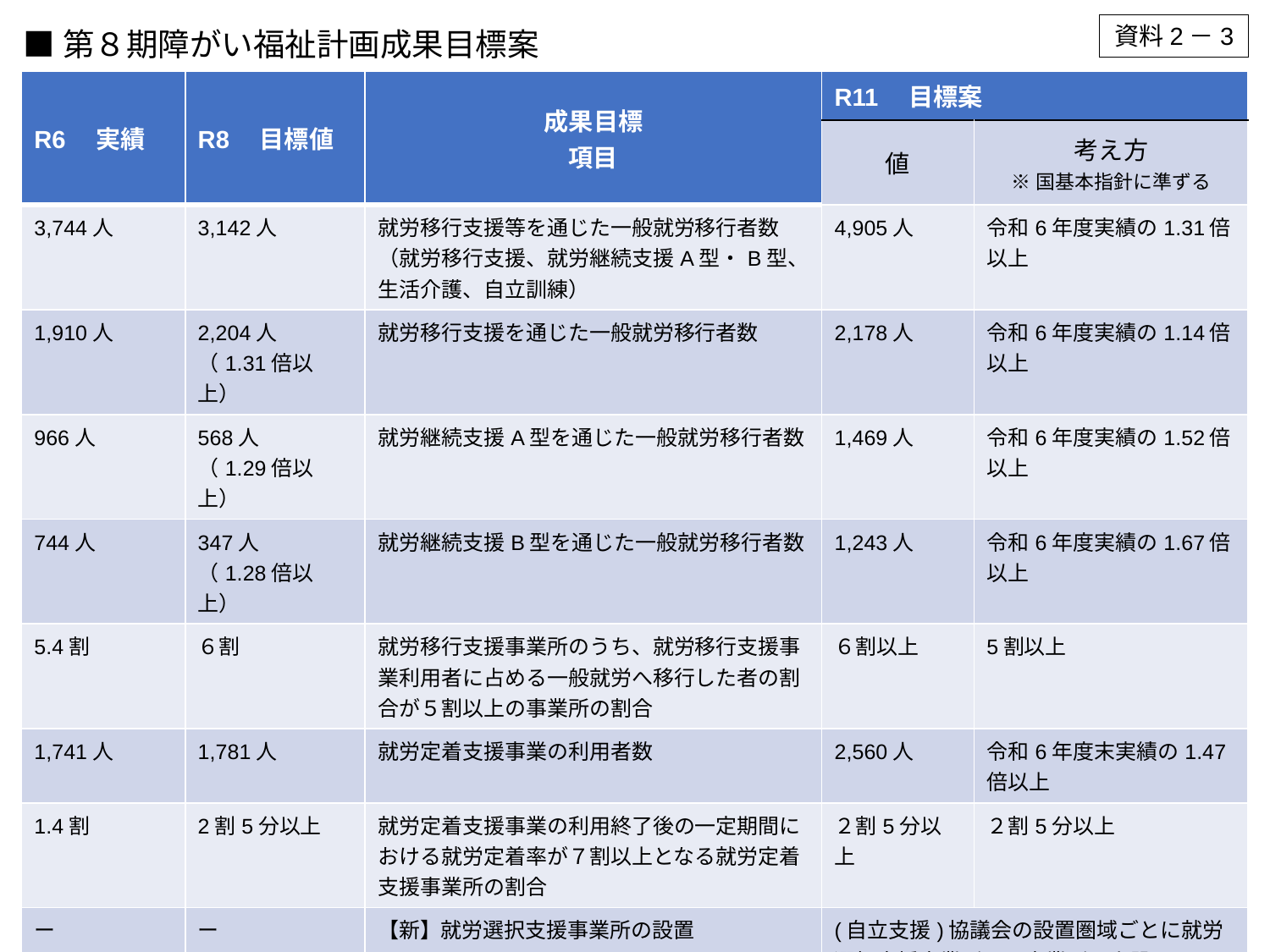

資料2－3
■第８期障がい福祉計画成果目標案
| R6　実績 | R8　目標値 | 成果目標 項目 | R11　目標案 |  |
| --- | --- | --- | --- | --- |
|  |  |  | 値 | 考え方 ※国基本指針に準ずる |
| 3,744人 | 3,142人 | 就労移行支援等を通じた一般就労移行者数（就労移行支援、就労継続支援A型・B型、 生活介護、自立訓練） | 4,905人 | 令和6年度実績の1.31倍以上 |
| 1,910人 | 2,204人 （1.31倍以上） | 就労移行支援を通じた一般就労移行者数 | 2,178人 | 令和6年度実績の1.14倍以上 |
| 966人 | 568人 （1.29倍以上） | 就労継続支援A型を通じた一般就労移行者数 | 1,469人 | 令和6年度実績の1.52倍以上 |
| 744人 | 347人 （1.28倍以上） | 就労継続支援B型を通じた一般就労移行者数 | 1,243人 | 令和6年度実績の1.67倍以上 |
| 5.4割 | ６割 | 就労移行支援事業所のうち、就労移行支援事業利用者に占める一般就労へ移行した者の割合が５割以上の事業所の割合 | ６割以上 | 5割以上 |
| 1,741人 | 1,781人 | 就労定着支援事業の利用者数 | 2,560人 | 令和6年度末実績の1.47倍以上 |
| 1.4割 | 2割5分以上 | 就労定着支援事業の利用終了後の一定期間における就労定着率が７割以上となる就労定着支援事業所の割合 | ２割5分以上 | ２割5分以上 |
| ー | ー | 【新】就労選択支援事業所の設置 | (自立支援)協議会の設置圏域ごとに就労選択支援事業所を１事業所以上設置 |  |
| ー | ー | 【新】就労選択支援事業の利用者数 | R11年度の就労選択支援利用者を8,530人以上 |  |
| 19,747円 | 21,000円 | 就労継続支援B型事業所における工賃の平均額 | 就労継続支援B型事業所において設定した目標工賃を踏まえ設定 |  |
1